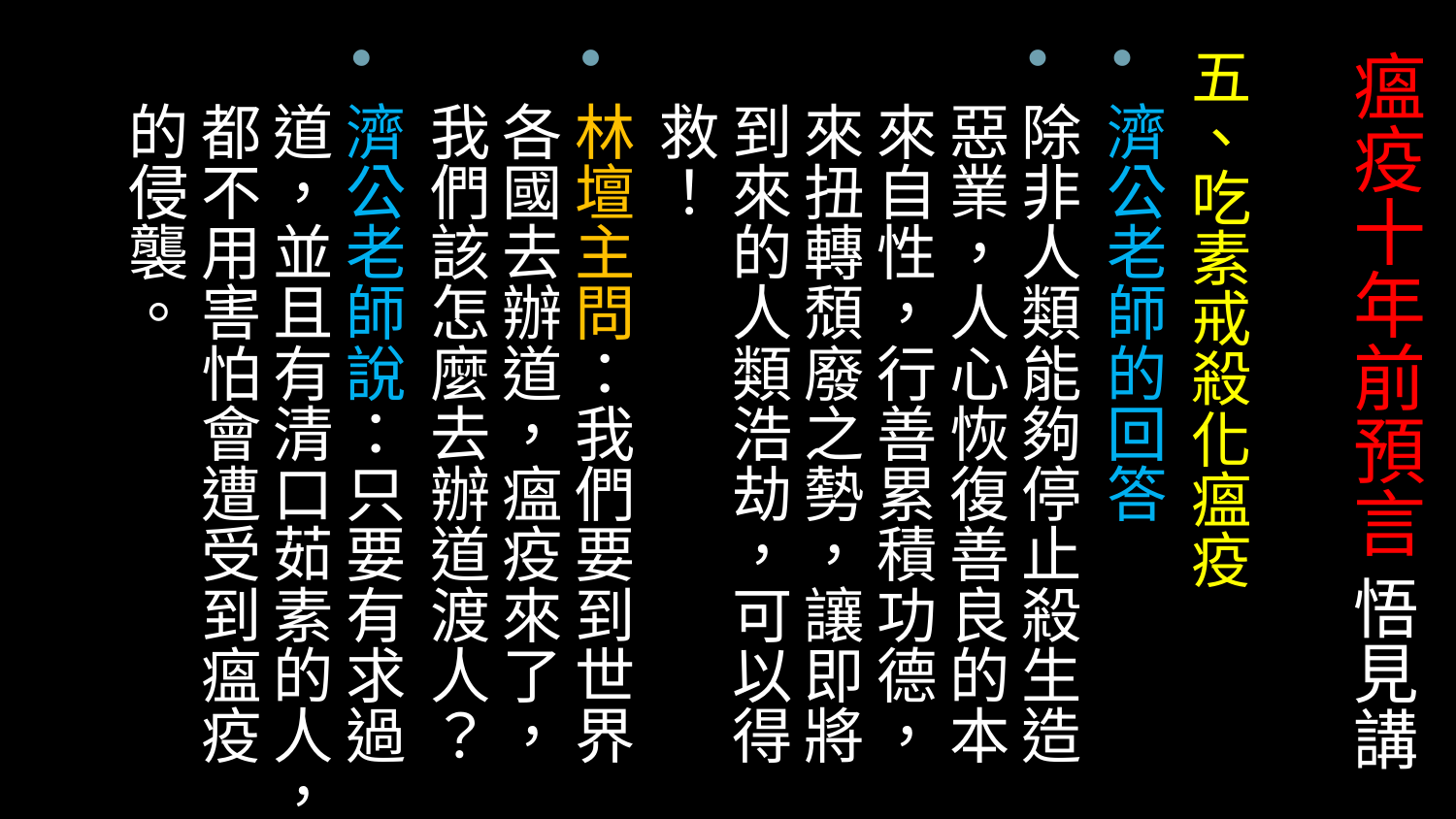

五、吃素戒殺化瘟疫
濟公老師的回答
除非人類能夠停止殺生造惡業，人心恢復善良的本來自性，行善累積功德，來扭轉頹廢之勢，讓即將到來的人類浩劫，可以得救！
林壇主問：我們要到世界各國去辦道，瘟疫來了，我們該怎麼去辦道渡人？
濟公老師說：只要有求過道，並且有清口茹素的人，都不用害怕會遭受到瘟疫的侵襲。

# 瘟疫十年前預言 悟見講